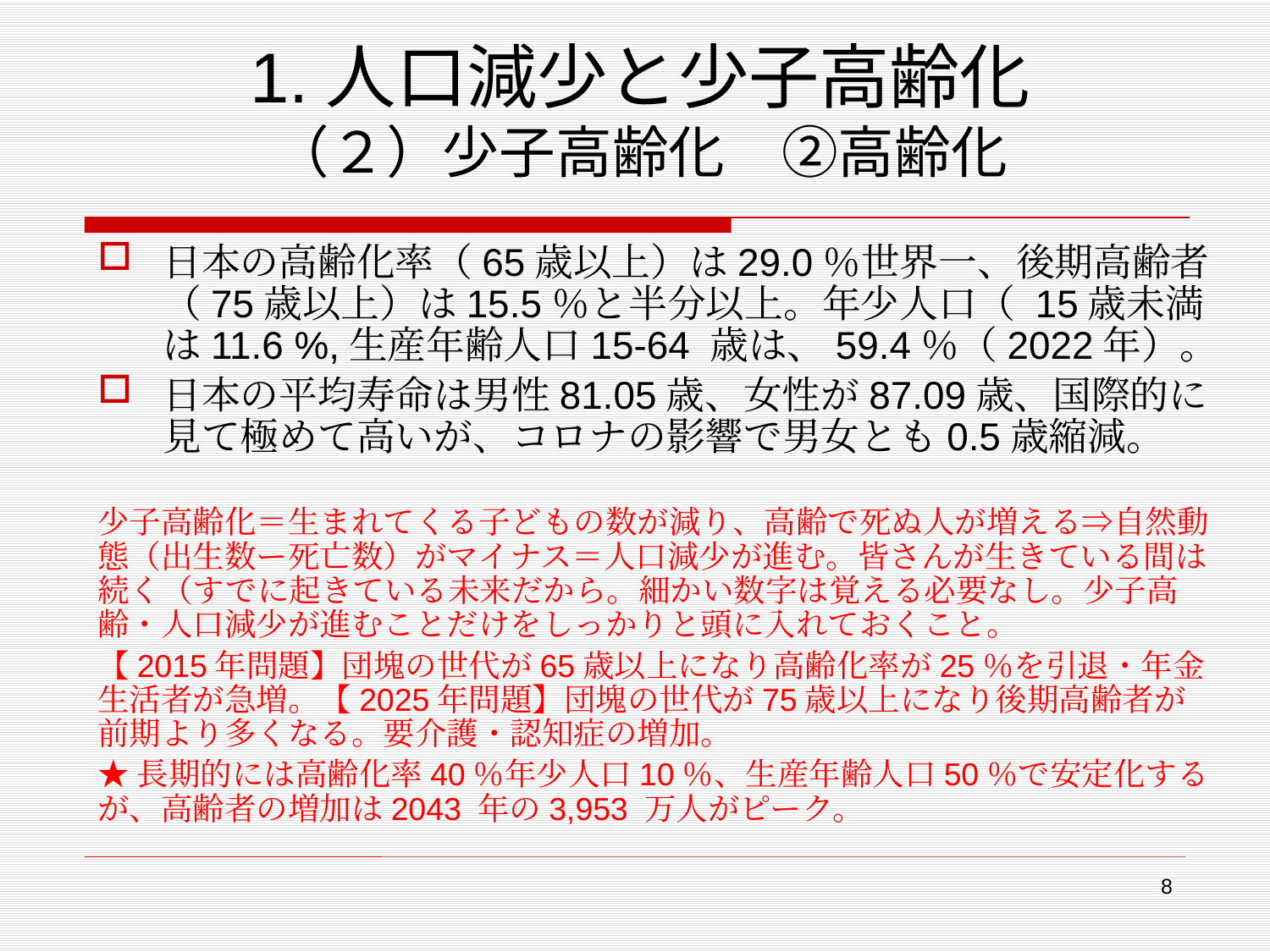

# 1.人口減少と少子高齢化 （２）少子高齢化　②高齢化
日本の高齢化率（65歳以上）は29.0％世界一、後期高齢者（75歳以上）は15.5％と半分以上。年少人口（ 15歳未満は11.6 %,生産年齢人口15-64 歳は、59.4％（2022年）。
日本の平均寿命は男性81.05歳、女性が87.09歳、国際的に見て極めて高いが、コロナの影響で男女とも0.5歳縮減。

少子高齢化＝生まれてくる子どもの数が減り、高齢で死ぬ人が増える⇒自然動態（出生数ー死亡数）がマイナス＝人口減少が進む。皆さんが生きている間は続く（すでに起きている未来だから。細かい数字は覚える必要なし。少子高齢・人口減少が進むことだけをしっかりと頭に入れておくこと。
【2015年問題】団塊の世代が65歳以上になり高齢化率が25％を引退・年金生活者が急増。【2025年問題】団塊の世代が75歳以上になり後期高齢者が前期より多くなる。要介護・認知症の増加。
★長期的には高齢化率40％年少人口10％、生産年齢人口50％で安定化するが、高齢者の増加は2043 年の3,953 万人がピーク。

8